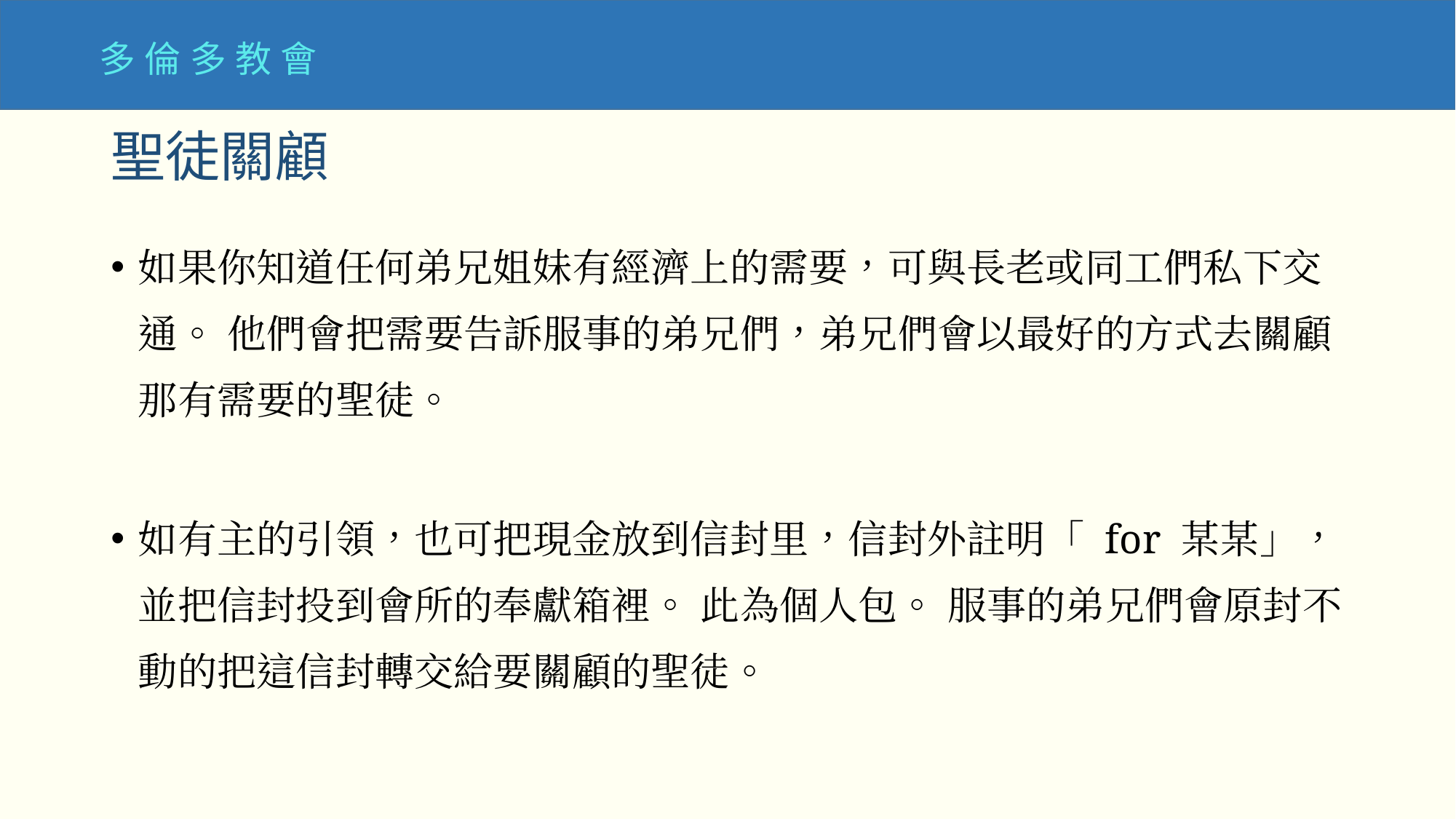

多倫多教會
# 聖徒關顧
如果你知道任何弟兄姐妹有經濟上的需要，可與長老或同工們私下交通。 他們會把需要告訴服事的弟兄們，弟兄們會以最好的方式去關顧那有需要的聖徒。

如有主的引領，也可把現金放到信封里，信封外註明「 for 某某」，並把信封投到會所的奉獻箱裡。 此為個人包。 服事的弟兄們會原封不動的把這信封轉交給要關顧的聖徒。